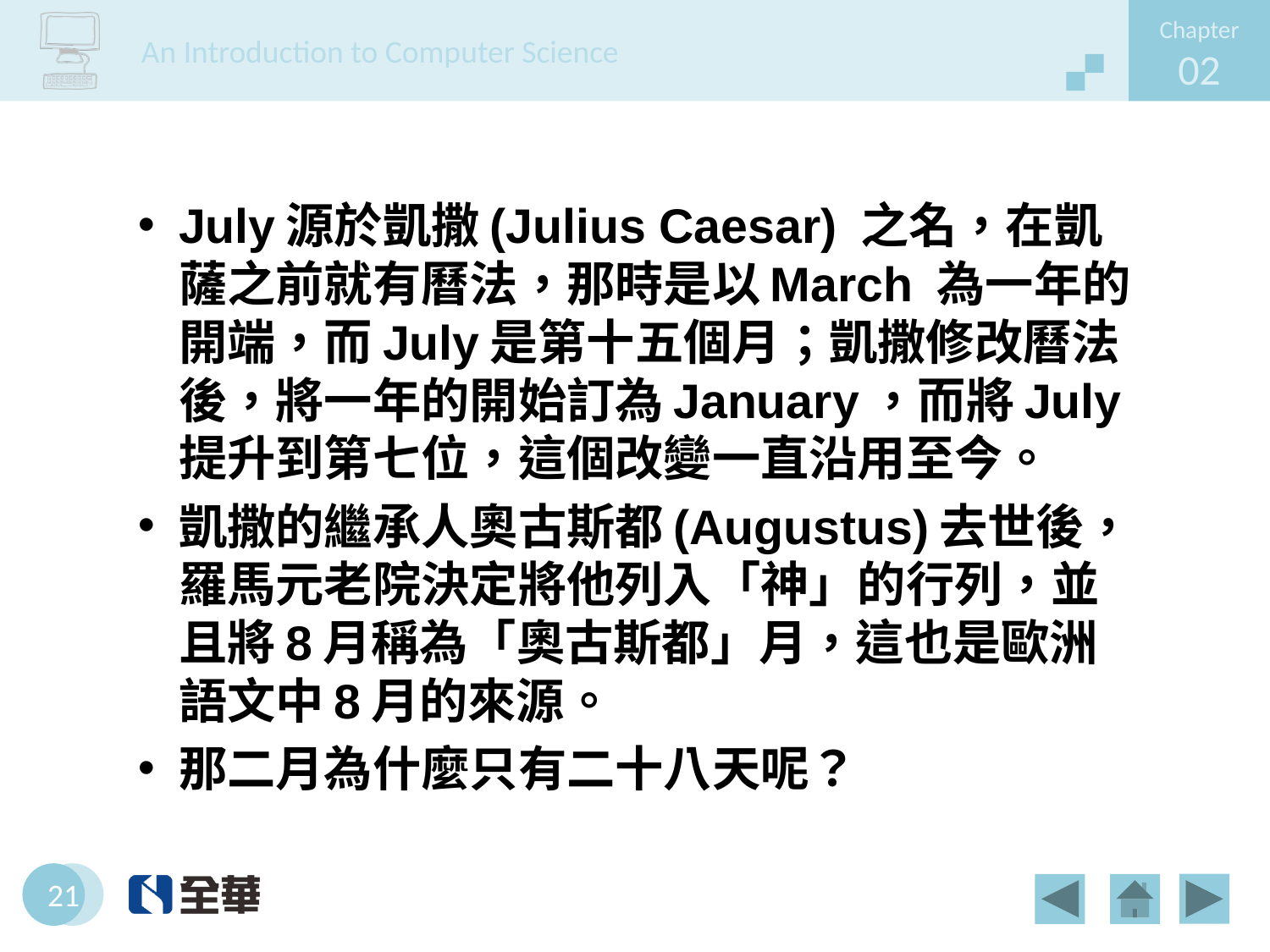

July源於凱撒(Julius Caesar) 之名，在凱薩之前就有曆法，那時是以March 為一年的開端，而July是第十五個月；凱撒修改曆法後，將一年的開始訂為January，而將July 提升到第七位，這個改變一直沿用至今。
凱撒的繼承人奧古斯都(Augustus)去世後，羅馬元老院決定將他列入「神」的行列，並且將8月稱為「奧古斯都」月，這也是歐洲語文中8月的來源。
那二月為什麼只有二十八天呢？